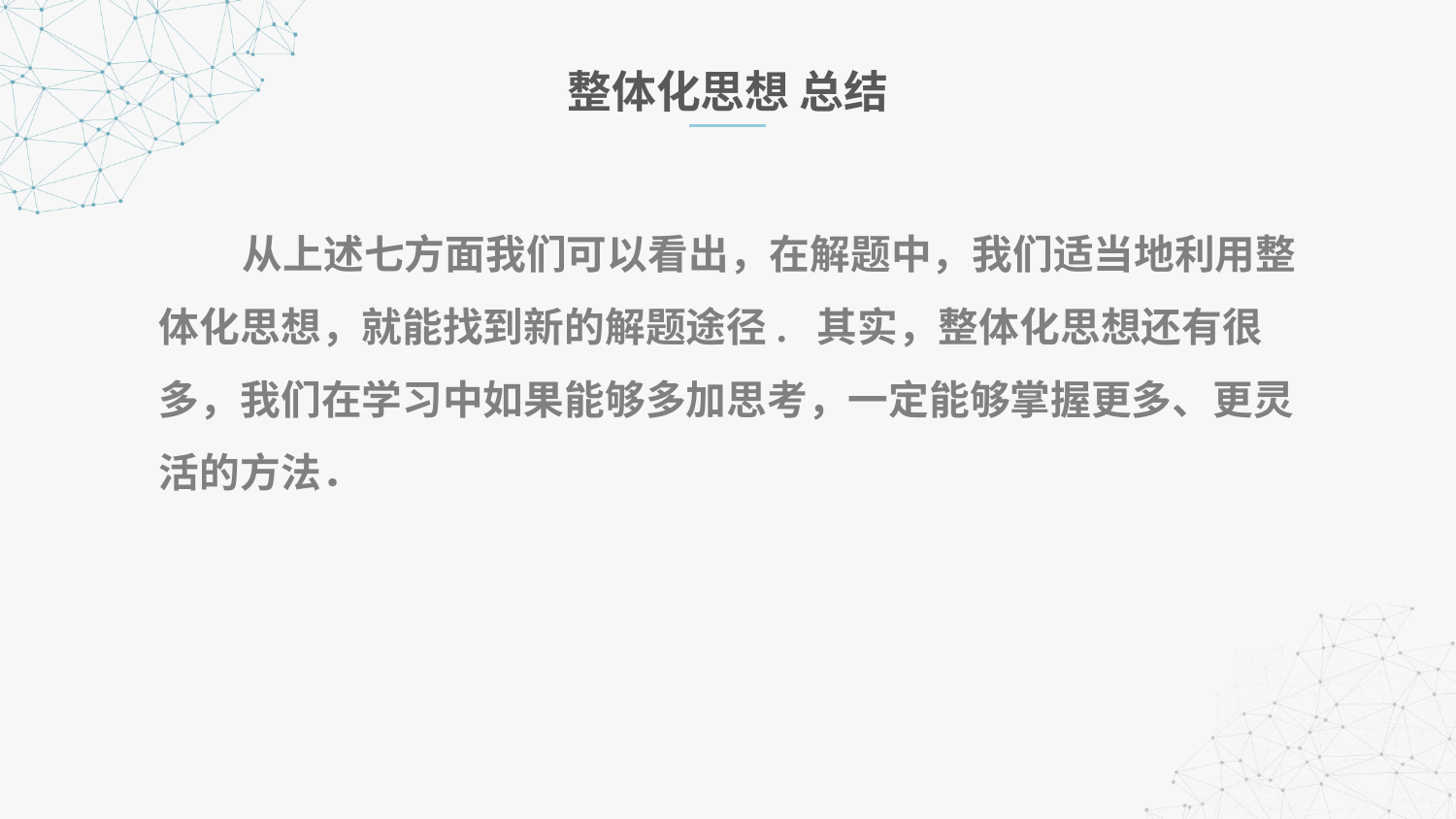

整体化思想 总结
        从上述七方面我们可以看出，在解题中，我们适当地利用整体化思想，就能找到新的解题途径.  其实，整体化思想还有很多，我们在学习中如果能够多加思考，一定能够掌握更多、更灵活的方法．